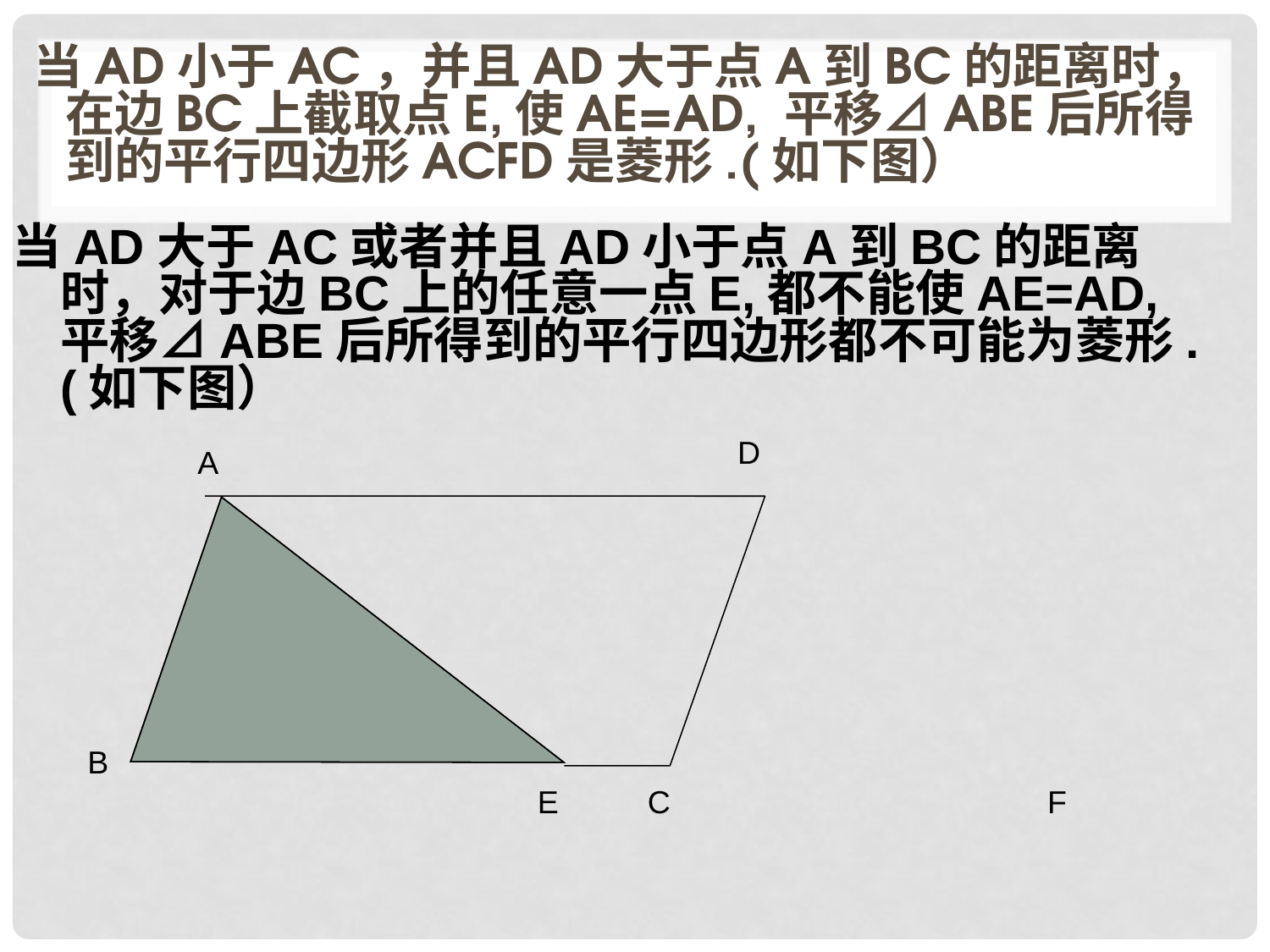

当AD小于AC，并且AD大于点A到BC的距离时，在边BC上截取点E,使AE=AD, 平移⊿ABE后所得到的平行四边形ACFD是菱形.(如下图）
当AD大于AC或者并且AD小于点A到BC的距离时，对于边BC上的任意一点E,都不能使AE=AD, 平移⊿ABE后所得到的平行四边形都不可能为菱形.(如下图）
D
A

B

E
C
F